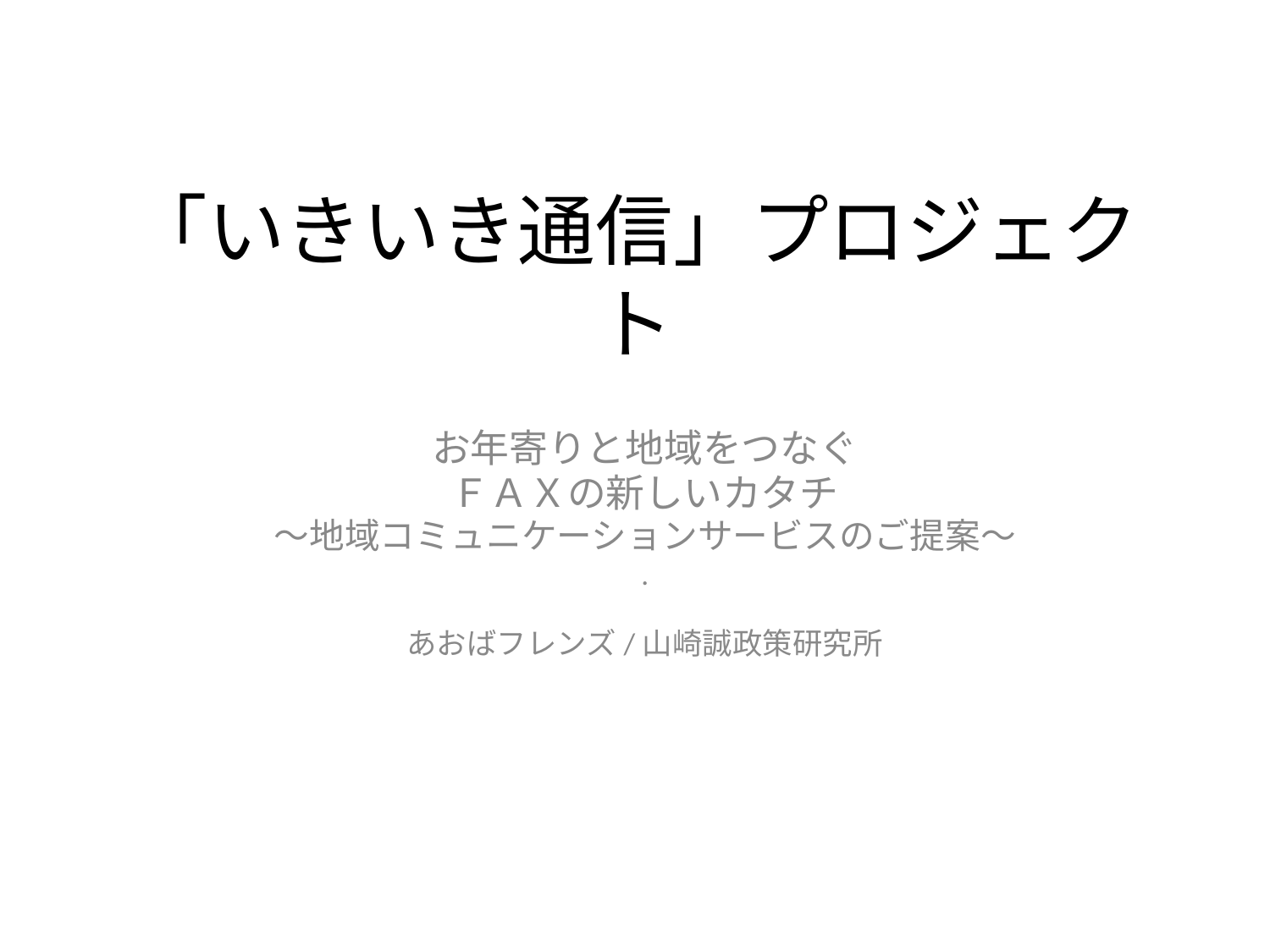

# 「いきいき通信」プロジェクト
お年寄りと地域をつなぐ
ＦＡＸの新しいカタチ
～地域コミュニケーションサービスのご提案～
.

あおばフレンズ/山崎誠政策研究所